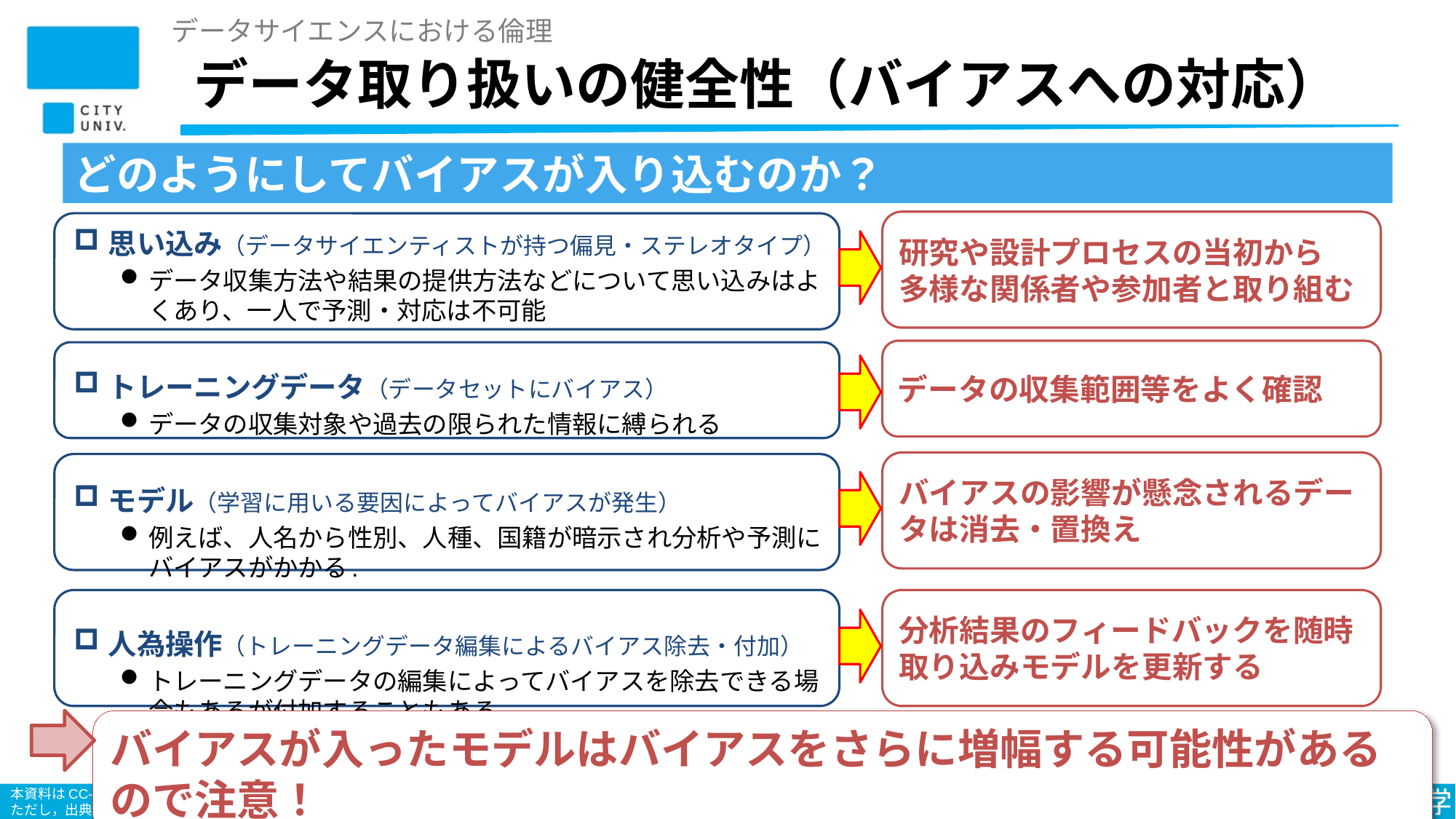

データサイエンスにおける倫理
# データ取り扱いの健全性（バイアスへの対応）
どのようにしてバイアスが入り込むのか？
研究や設計プロセスの当初から
多様な関係者や参加者と取り組む

思い込み（データサイエンティストが持つ偏見・ステレオタイプ）
データ収集方法や結果の提供方法などについて思い込みはよくあり、一人で予測・対応は不可能

トレーニングデータ（データセットにバイアス）
データの収集対象や過去の限られた情報に縛られる

モデル（学習に用いる要因によってバイアスが発生）
例えば、人名から性別、人種、国籍が暗示され分析や予測にバイアスがかかる.

人為操作（トレーニングデータ編集によるバイアス除去・付加）
トレーニングデータの編集によってバイアスを除去できる場合もあるが付加することもある

データの収集範囲等をよく確認

バイアスの影響が懸念されるデータは消去・置換え

分析結果のフィードバックを随時取り込みモデルを更新する

バイアスが入ったモデルはバイアスをさらに増幅する可能性があるので注意！